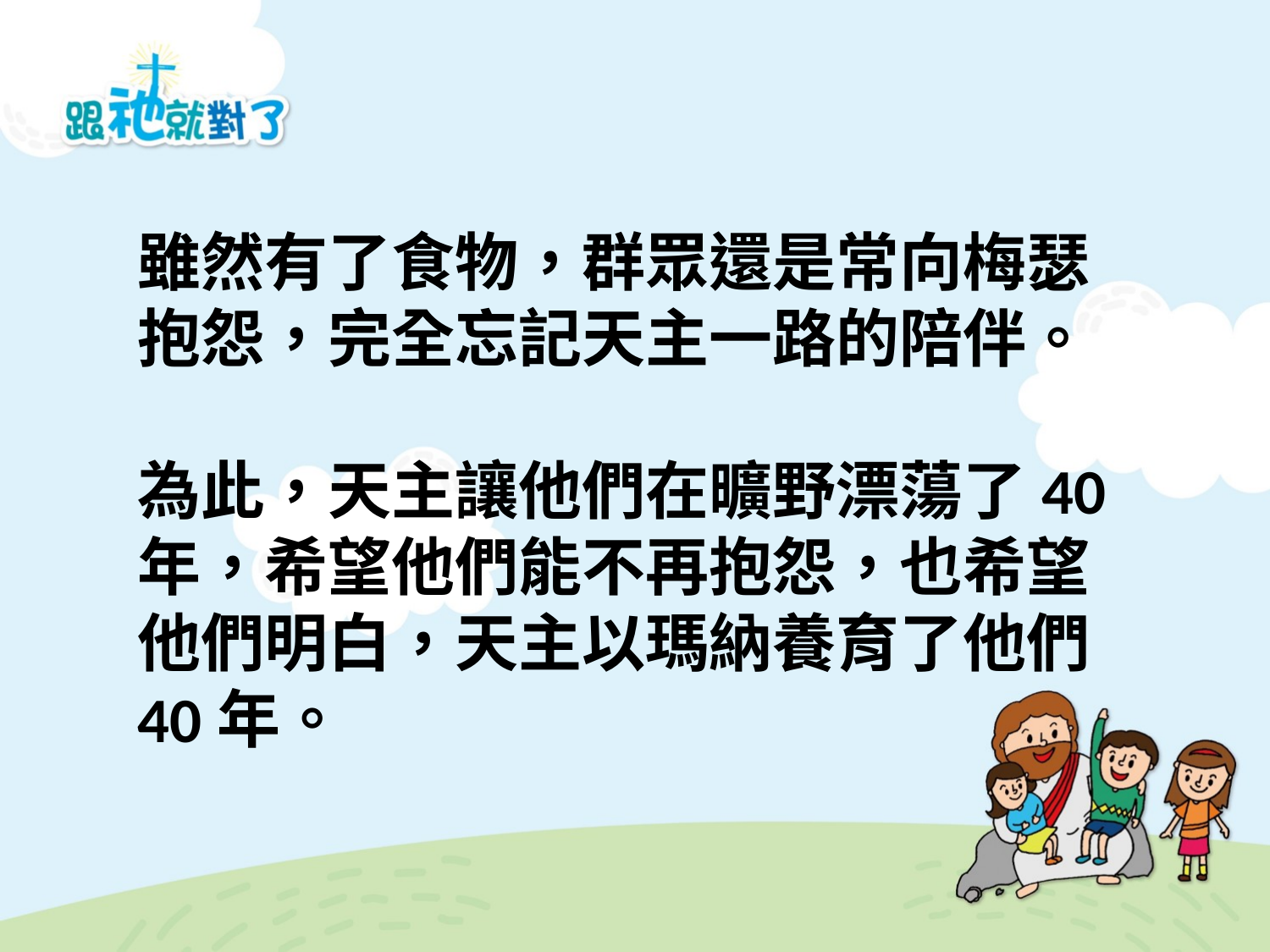

雖然有了食物，群眾還是常向梅瑟抱怨，完全忘記天主一路的陪伴。

為此，天主讓他們在曠野漂蕩了40年，希望他們能不再抱怨，也希望他們明白，天主以瑪納養育了他們40年。